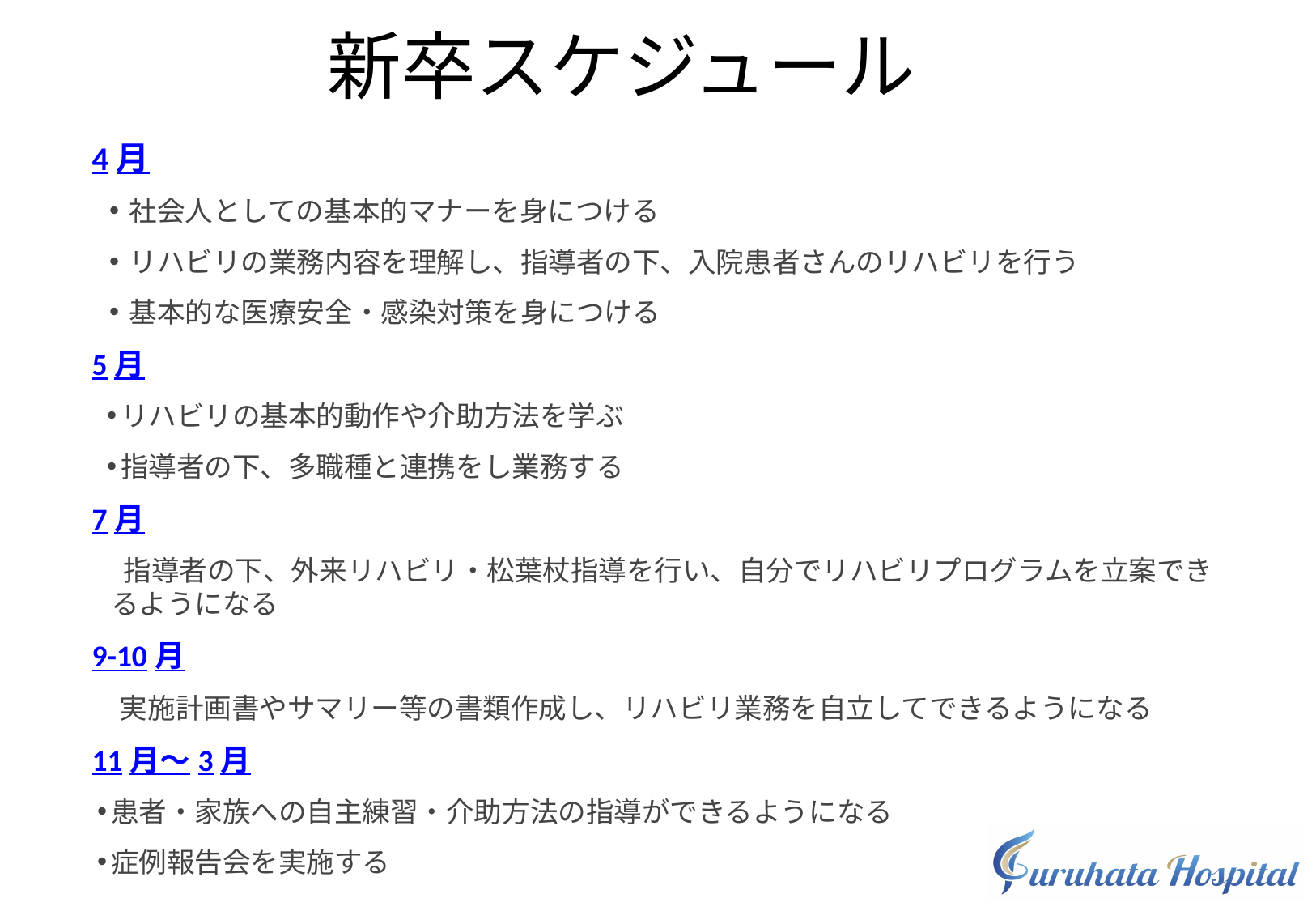

# 新卒スケジュール
4月
社会人としての基本的マナーを身につける
リハビリの業務内容を理解し、指導者の下、入院患者さんのリハビリを行う
基本的な医療安全・感染対策を身につける
5月
リハビリの基本的動作や介助方法を学ぶ
指導者の下、多職種と連携をし業務する
7月
    指導者の下、外来リハビリ・松葉杖指導を行い、自分でリハビリプログラムを立案できるようになる
9-10月
　実施計画書やサマリー等の書類作成し、リハビリ業務を自立してできるようになる
11月～3月
患者・家族への自主練習・介助方法の指導ができるようになる
症例報告会を実施する